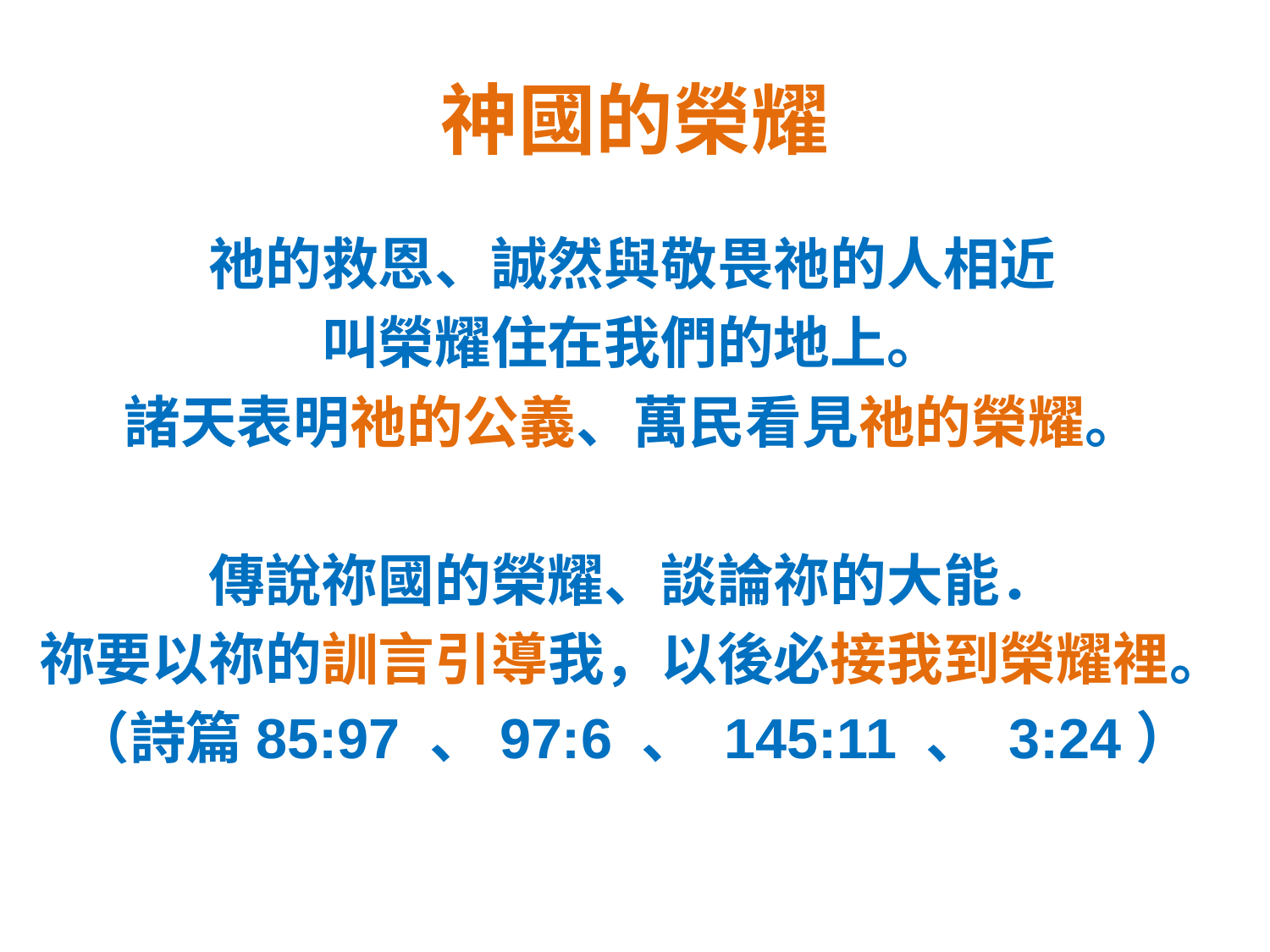

# 神國的榮耀
祂的救恩、誠然與敬畏祂的人相近
叫榮耀住在我們的地上。
諸天表明祂的公義、萬民看見祂的榮耀。

傳說祢國的榮耀、談論祢的大能．
祢要以祢的訓言引導我，以後必接我到榮耀裡。
（詩篇85:97 、97:6 、 145:11 、 3:24）